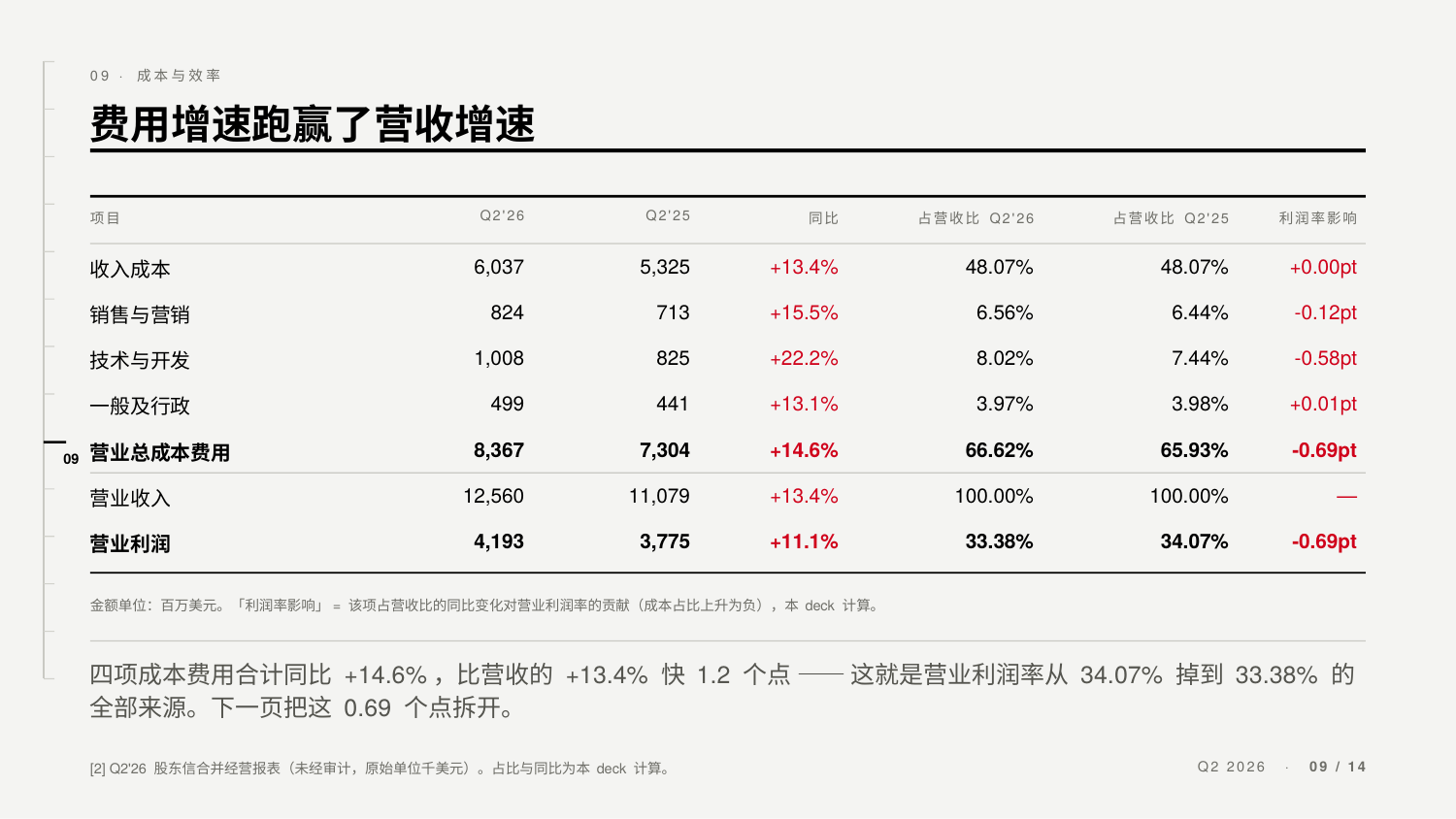

09 · 成本与效率
费用增速跑赢了营收增速

项目
Q2'26
Q2'25
同比
占营收比 Q2'26
占营收比 Q2'25
利润率影响

收入成本
6,037
5,325
+13.4%
48.07%
48.07%
+0.00pt

销售与营销
824
713
+15.5%
6.56%
6.44%
-0.12pt

技术与开发
1,008
825
+22.2%
8.02%
7.44%
-0.58pt

一般及行政
499
441
+13.1%
3.97%
3.98%
+0.01pt

营业总成本费用
8,367
7,304
+14.6%
66.62%
65.93%
-0.69pt

09

营业收入
12,560
11,079
+13.4%
100.00%
100.00%
—

营业利润
4,193
3,775
+11.1%
33.38%
34.07%
-0.69pt

金额单位：百万美元。「利润率影响」= 该项占营收比的同比变化对营业利润率的贡献（成本占比上升为负），本 deck 计算。

四项成本费用合计同比 +14.6%，比营收的 +13.4% 快 1.2 个点 —— 这就是营业利润率从 34.07% 掉到 33.38% 的全部来源。下一页把这 0.69 个点拆开。

[2] Q2'26 股东信合并经营报表（未经审计，原始单位千美元）。占比与同比为本 deck 计算。
Q2 2026   ·   09 / 14